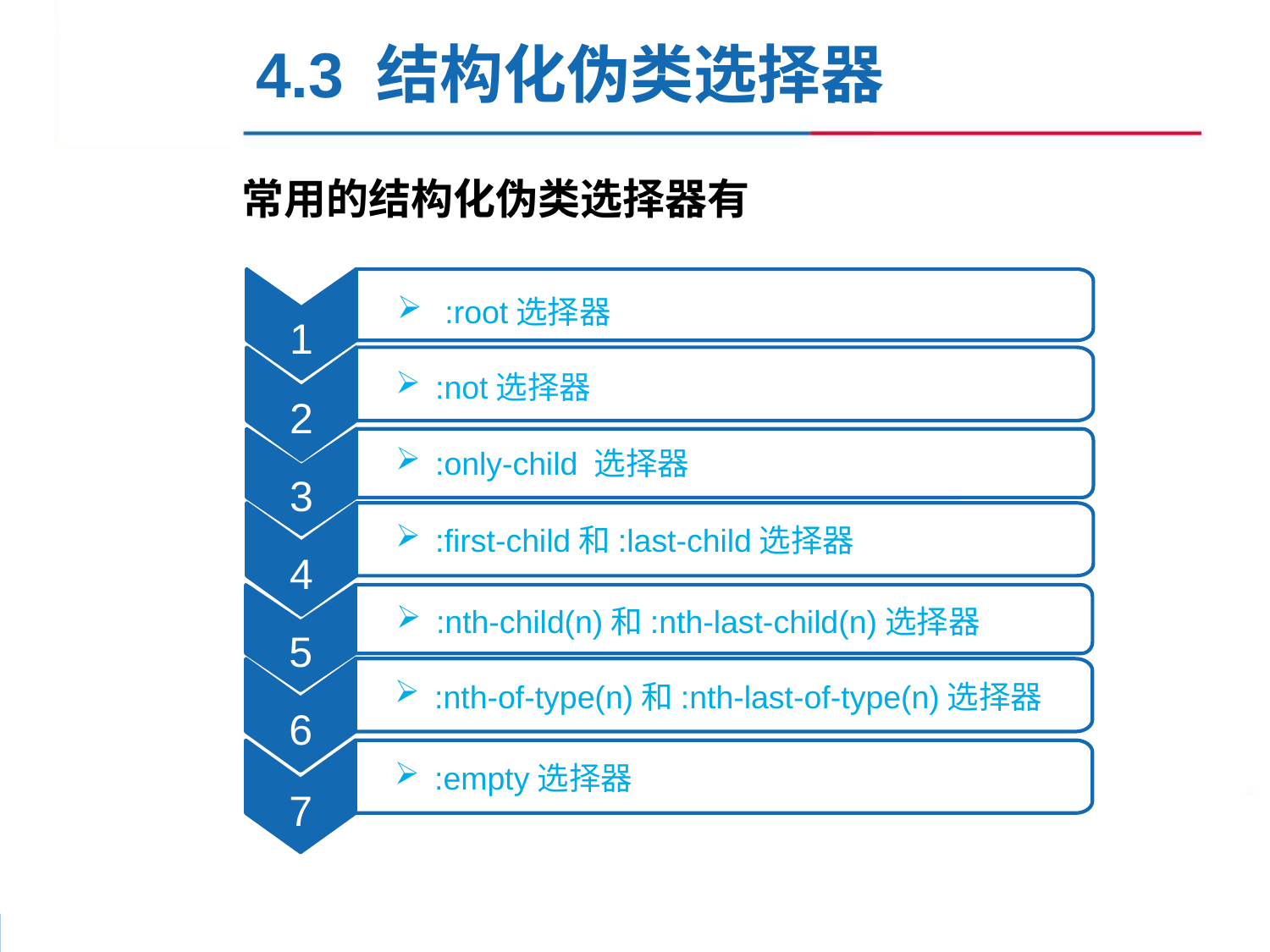

4.3 结构化伪类选择器
常用的结构化伪类选择器有

1

:root选择器

2

:not选择器

3
:only-child 选择器

4

:first-child和:last-child选择器

5
:nth-child(n)和:nth-last-child(n)选择器

6

:nth-of-type(n)和:nth-last-of-type(n)选择器

7

:empty选择器